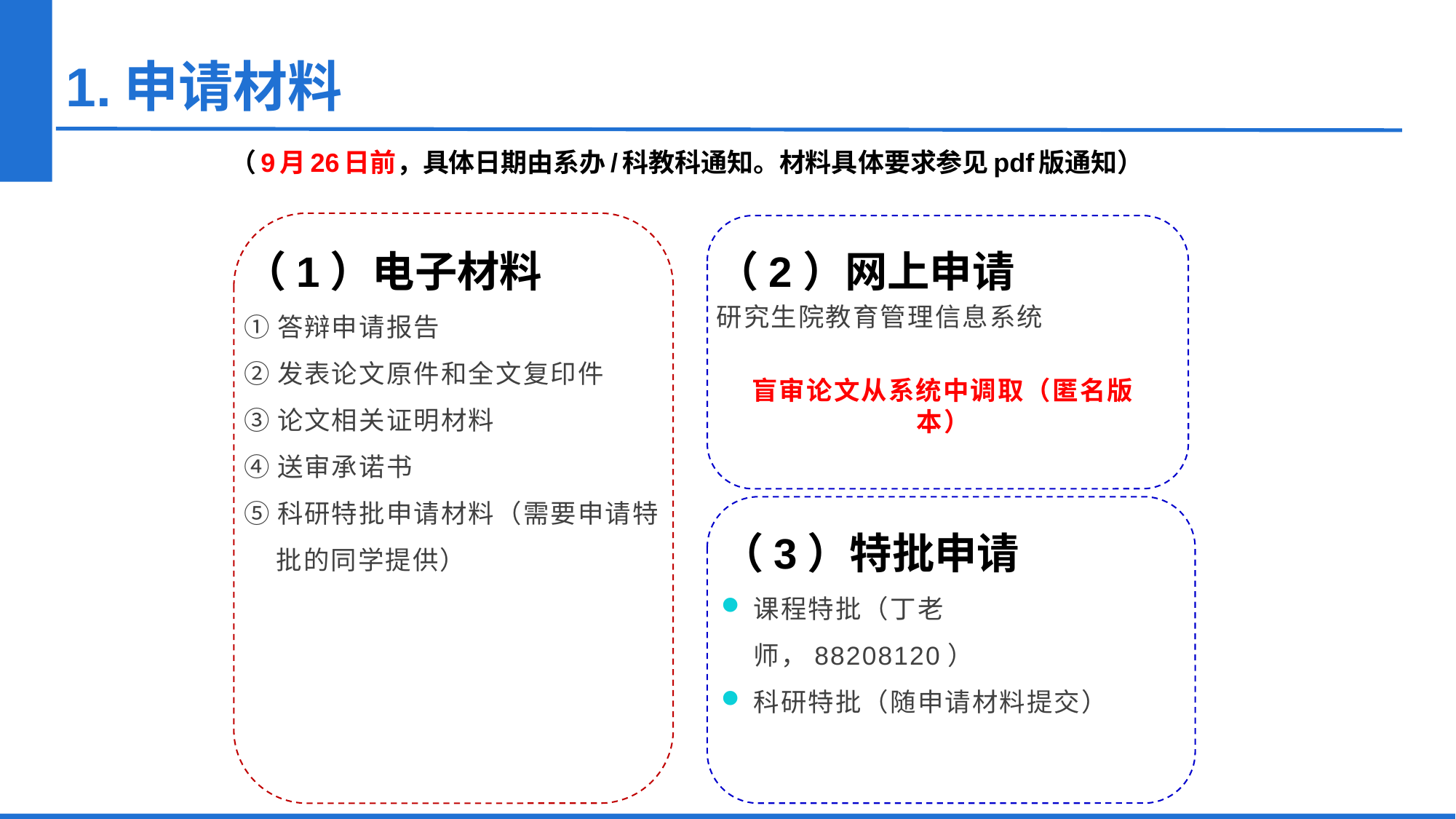

1.申请材料
（9月26日前，具体日期由系办/科教科通知。材料具体要求参见pdf版通知）

（1）电子材料
①答辩申请报告
②发表论文原件和全文复印件
③论文相关证明材料
④送审承诺书
⑤科研特批申请材料（需要申请特批的同学提供）
（2）网上申请
研究生院教育管理信息系统

盲审论文从系统中调取（匿名版本）

（3）特批申请
课程特批（丁老师，88208120）
科研特批（随申请材料提交）